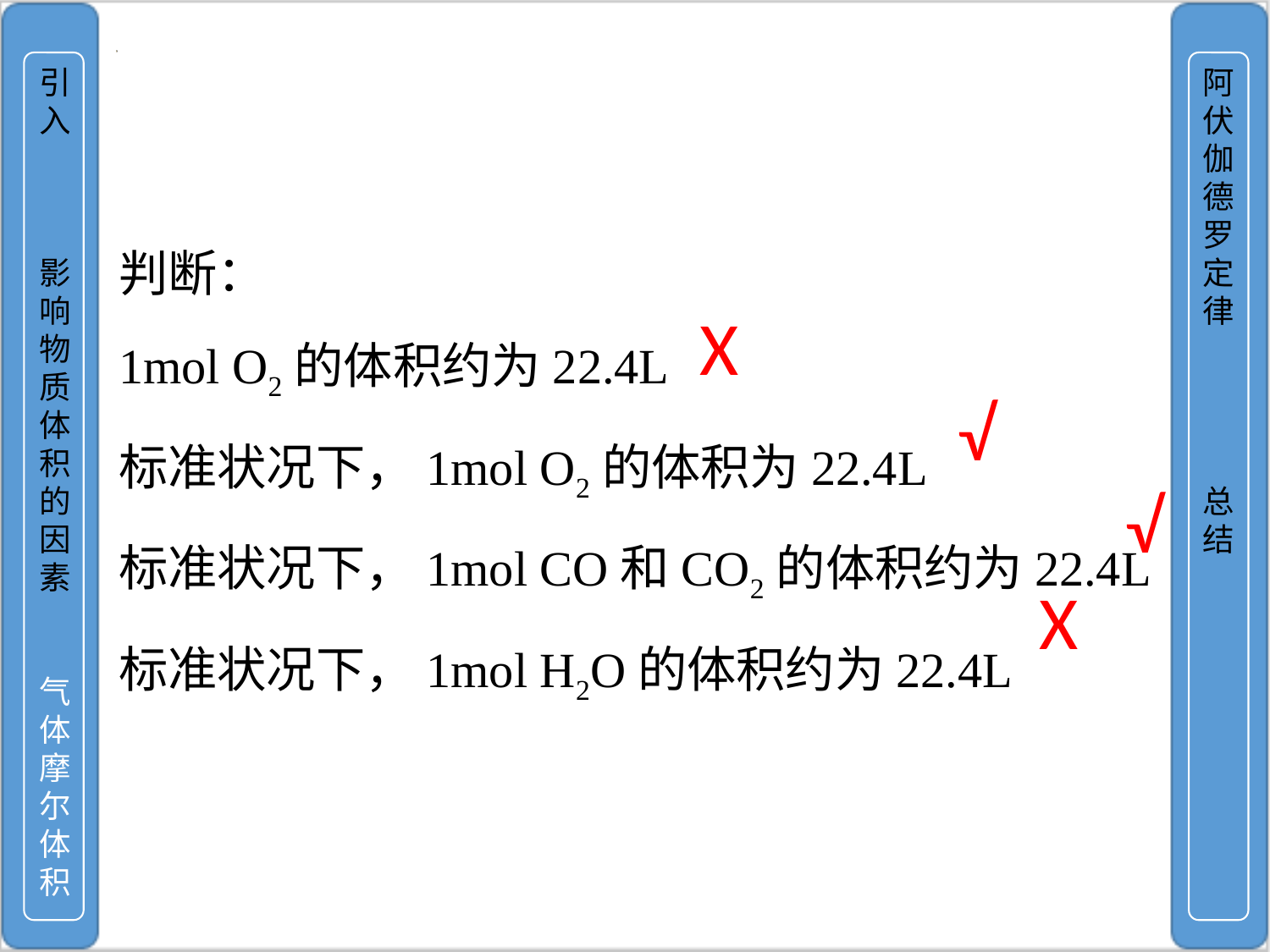

引入

影响物质体积的因素

气体摩尔体积

阿伏伽德罗定律

总结

判断：
1mol O2的体积约为22.4L
标准状况下，1mol O2的体积为22.4L
标准状况下，1mol CO和CO2的体积约为22.4L
标准状况下，1mol H2O的体积约为22.4L
X
√
√
X